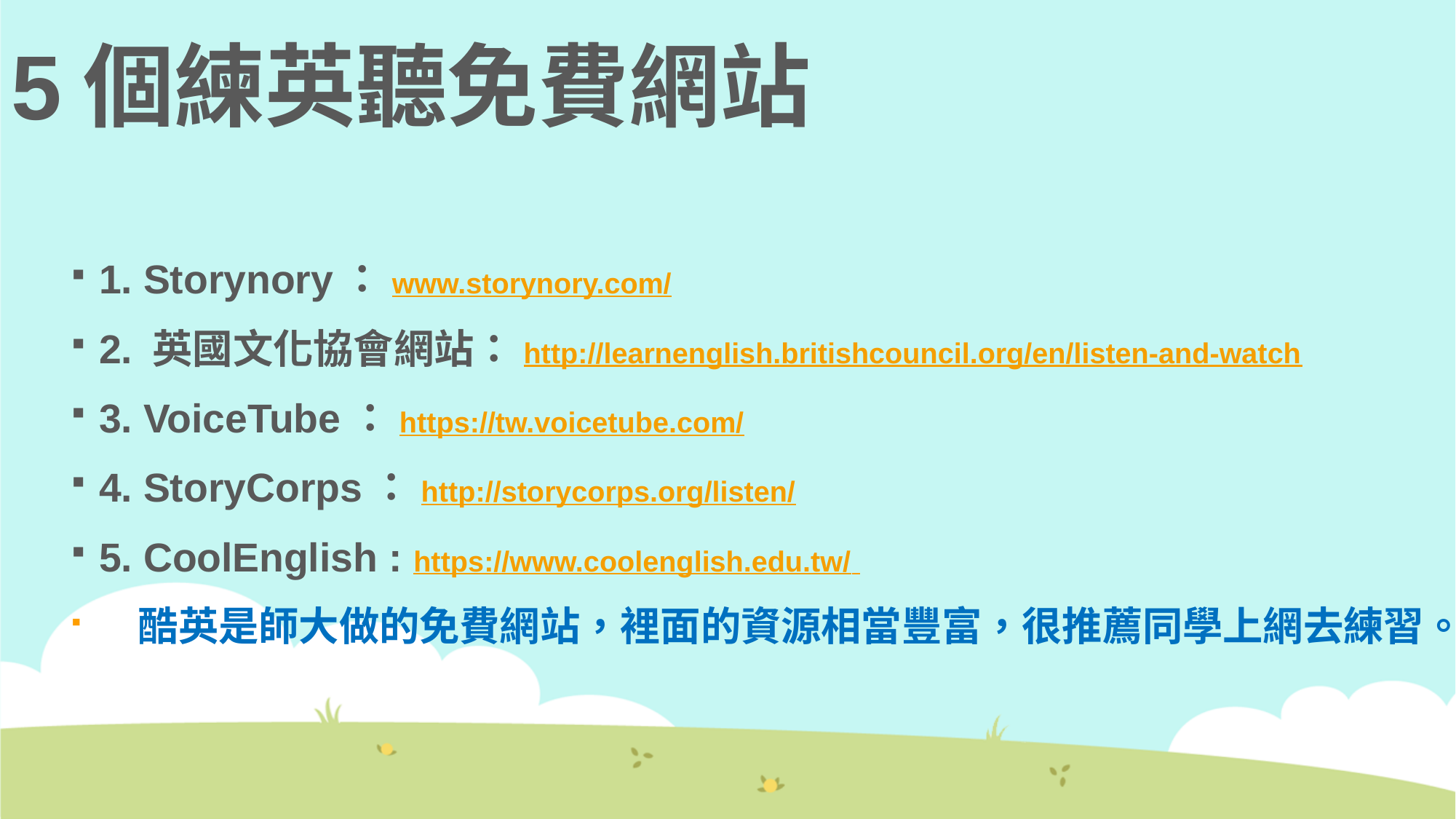

5個練英聽免費網站
1. Storynory：www.storynory.com/
2. 英國文化協會網站：http://learnenglish.britishcouncil.org/en/listen-and-watch
3. VoiceTube：https://tw.voicetube.com/
4. StoryCorps：http://storycorps.org/listen/
5. CoolEnglish : https://www.coolenglish.edu.tw/
     酷英是師大做的免費網站，裡面的資源相當豐富，很推薦同學上網去練習。